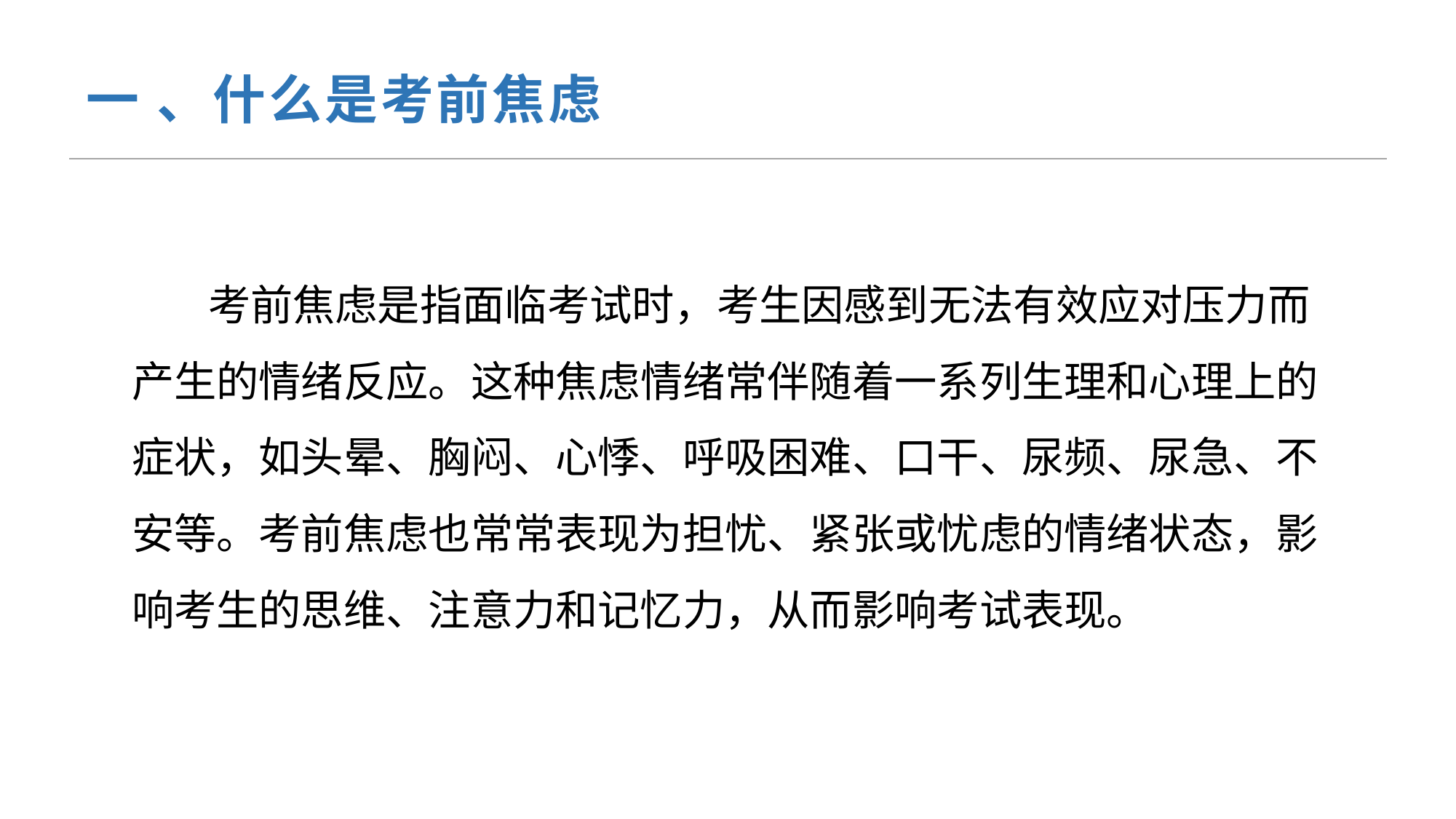

一 、什么是考前焦虑
       考前焦虑是指面临考试时，考生因感到无法有效应对压力而产生的情绪反应。这种焦虑情绪常伴随着一系列生理和心理上的症状，如头晕、胸闷、心悸、呼吸困难、口干、尿频、尿急、不安等。考前焦虑也常常表现为担忧、紧张或忧虑的情绪状态，影响考生的思维、注意力和记忆力，从而影响考试表现。